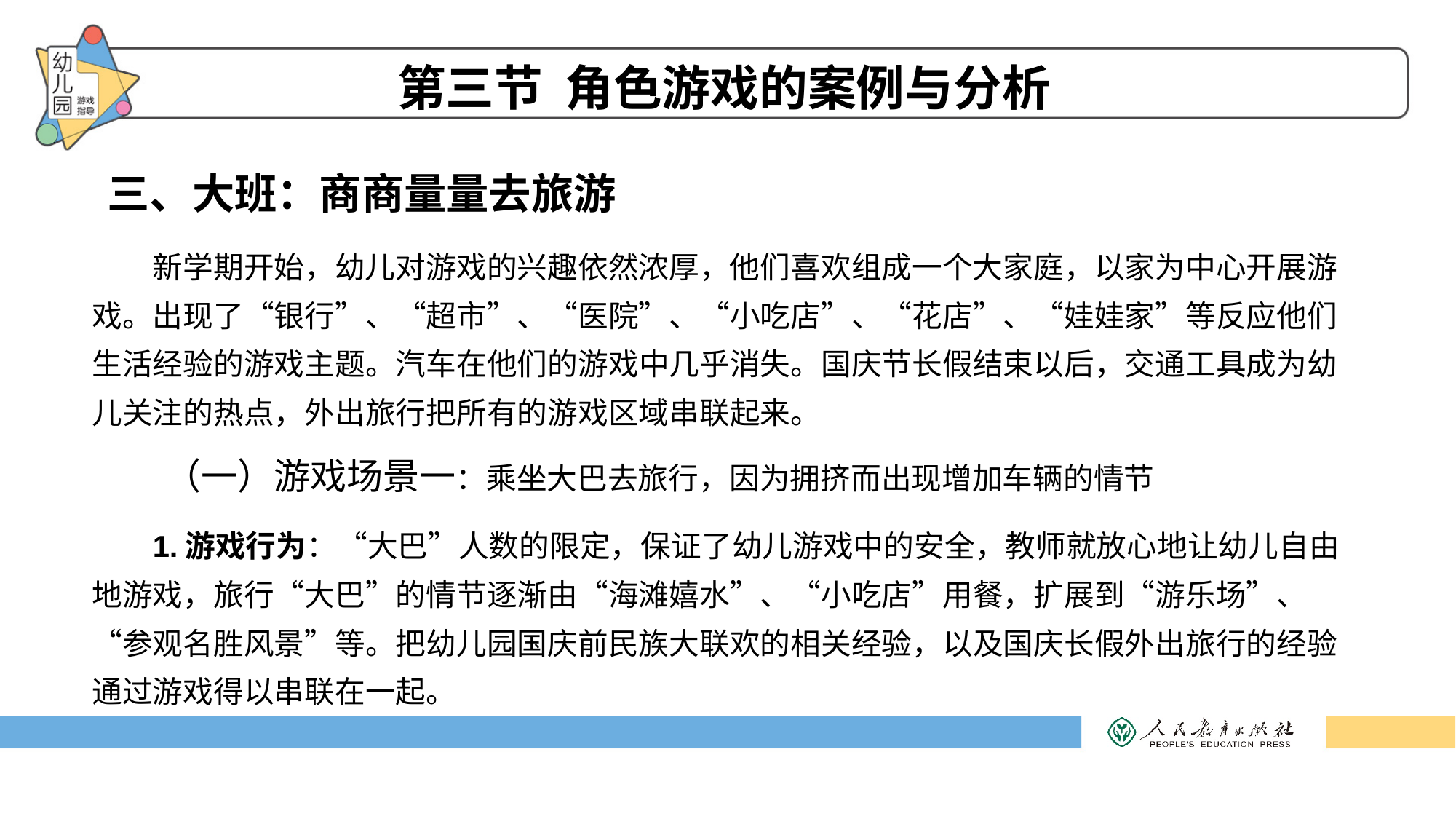

第三节  角色游戏的案例与分析
三、大班：商商量量去旅游
新学期开始，幼儿对游戏的兴趣依然浓厚，他们喜欢组成一个大家庭，以家为中心开展游戏。出现了“银行”、“超市”、“医院”、“小吃店”、“花店”、“娃娃家”等反应他们生活经验的游戏主题。汽车在他们的游戏中几乎消失。国庆节长假结束以后，交通工具成为幼儿关注的热点，外出旅行把所有的游戏区域串联起来。
（一）游戏场景一：乘坐大巴去旅行，因为拥挤而出现增加车辆的情节
1.游戏行为：“大巴”人数的限定，保证了幼儿游戏中的安全，教师就放心地让幼儿自由地游戏，旅行“大巴”的情节逐渐由“海滩嬉水”、“小吃店”用餐，扩展到“游乐场”、“参观名胜风景”等。把幼儿园国庆前民族大联欢的相关经验，以及国庆长假外出旅行的经验通过游戏得以串联在一起。